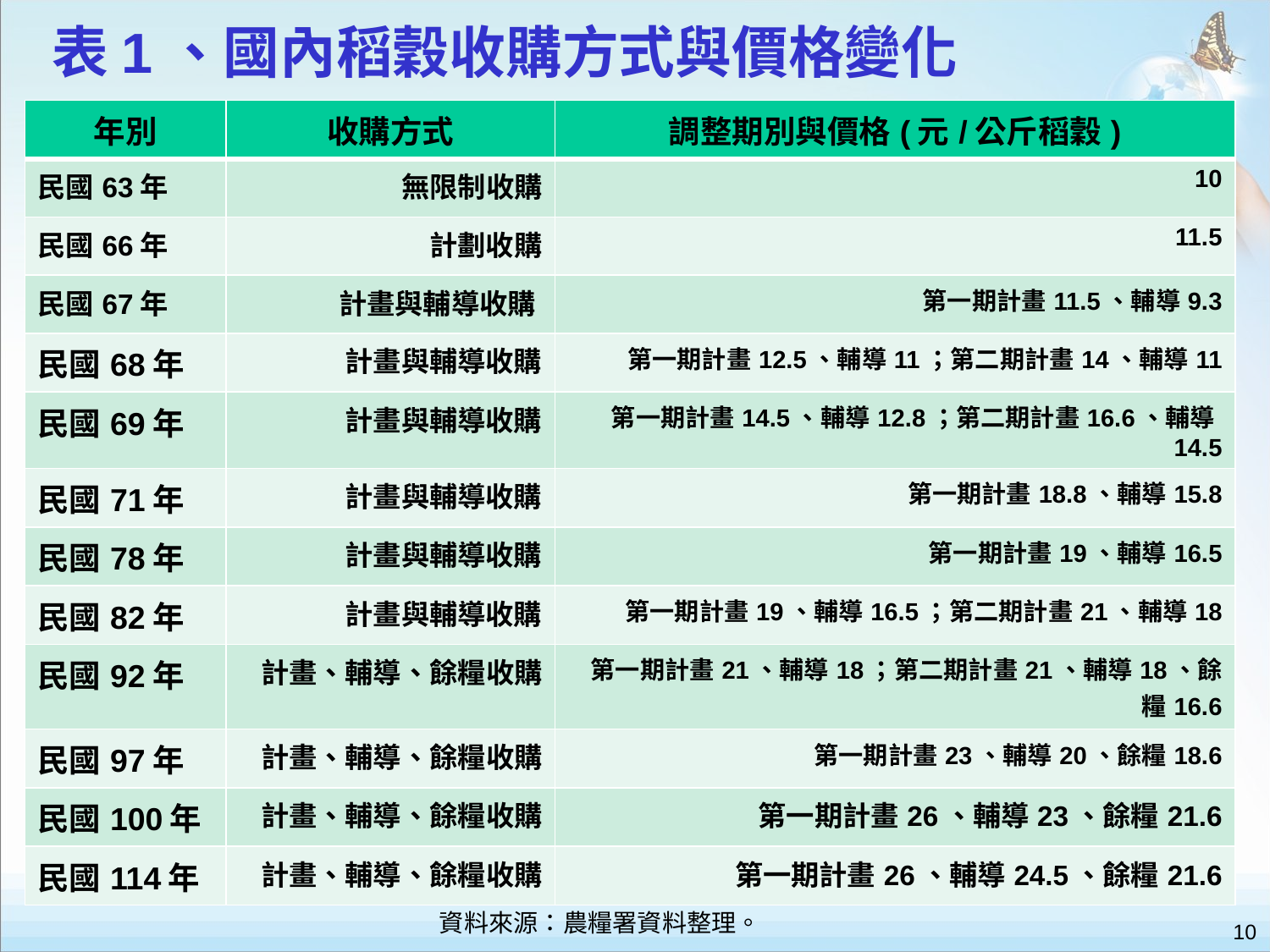

# 表1、國內稻穀收購方式與價格變化
| 年別 | 收購方式 | 調整期別與價格(元/公斤稻穀) |
| --- | --- | --- |
| 民國63年 | 無限制收購 | 10 |
| 民國66年 | 計劃收購 | 11.5 |
| 民國67年 | 計畫與輔導收購 | 第一期計畫11.5、輔導9.3 |
| 民國68年 | 計畫與輔導收購 | 第一期計畫12.5、輔導11；第二期計畫14、輔導11 |
| 民國69年 | 計畫與輔導收購 | 第一期計畫14.5、輔導12.8；第二期計畫16.6、輔導14.5 |
| 民國71年 | 計畫與輔導收購 | 第一期計畫18.8、輔導15.8 |
| 民國78年 | 計畫與輔導收購 | 第一期計畫19、輔導16.5 |
| 民國82年 | 計畫與輔導收購 | 第一期計畫19、輔導16.5；第二期計畫21、輔導18 |
| 民國92年 | 計畫、輔導、餘糧收購 | 第一期計畫21、輔導18；第二期計畫21、輔導18、餘糧16.6 |
| 民國97年 | 計畫、輔導、餘糧收購 | 第一期計畫23、輔導20、餘糧18.6 |
| 民國100年 | 計畫、輔導、餘糧收購 | 第一期計畫26、輔導23、餘糧21.6 |
| 民國114年 | 計畫、輔導、餘糧收購 | 第一期計畫26、輔導24.5、餘糧21.6 |
資料來源：農糧署資料整理。

10